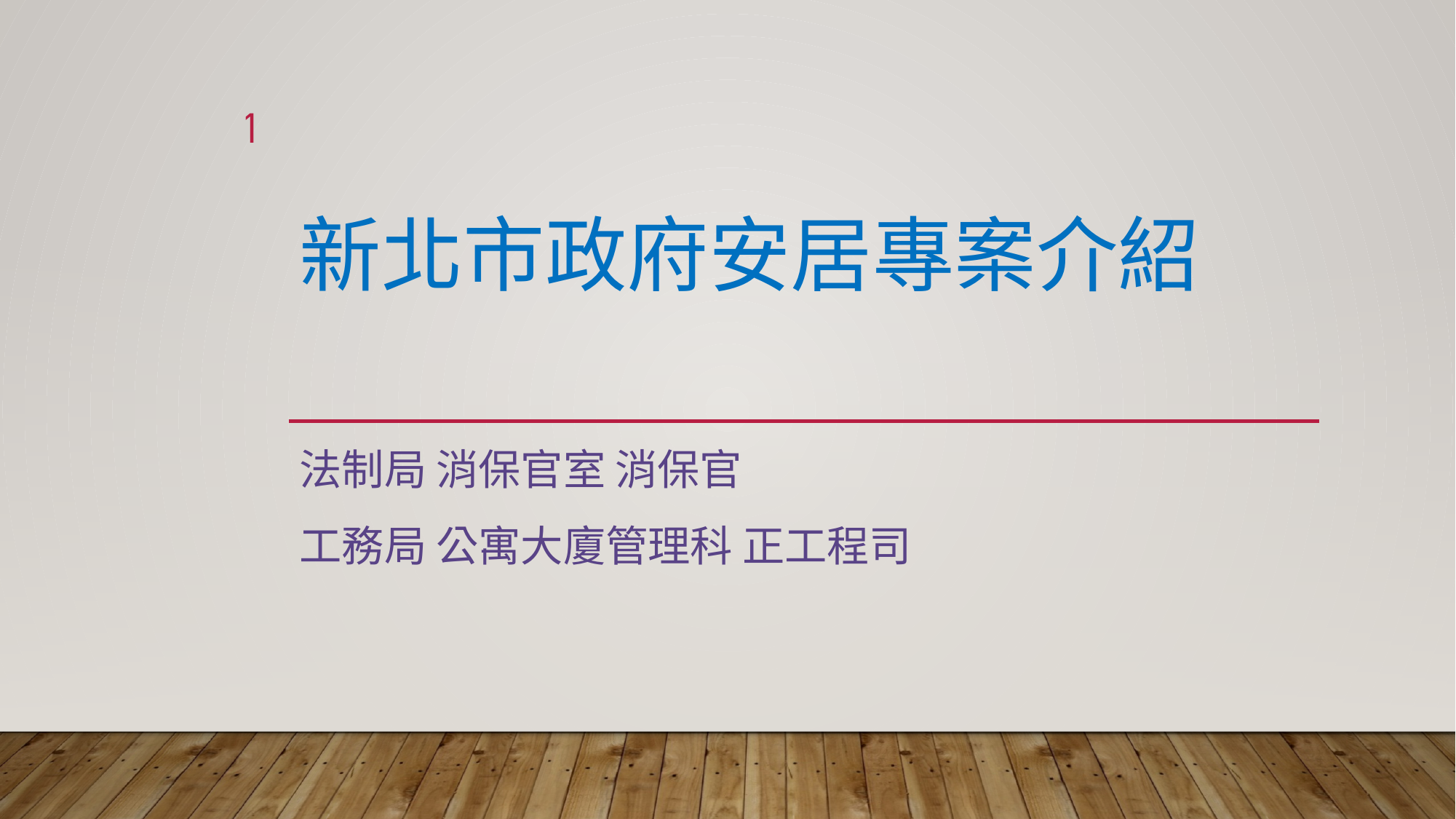

1
# 新北市政府安居專案介紹
法制局 消保官室 消保官
工務局 公寓大廈管理科 正工程司